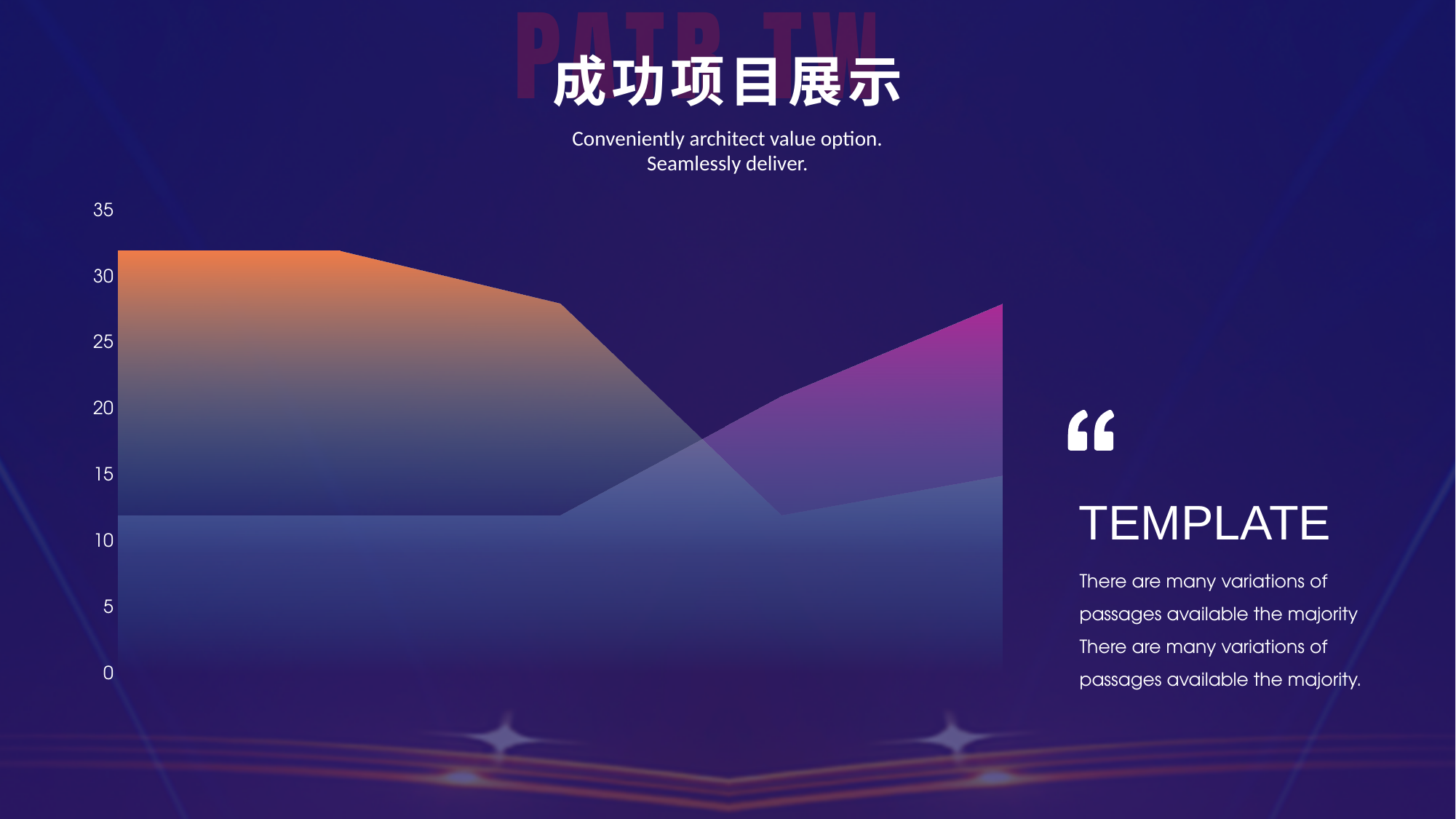

PATR TWO
成功项目展示
Conveniently architect value option. Seamlessly deliver.

### Chart

| Category | 系列 1 | 系列 2 |
|---|---|---|
| 37261 | 32.0 | 12.0 |
| 37262 | 32.0 | 12.0 |
| 37263 | 28.0 | 12.0 |
| 37264 | 12.0 | 21.0 |
| 37265 | 15.0 | 28.0 |

TEMPLATE
There are many variations of passages available the majority There are many variations of passages available the majority.